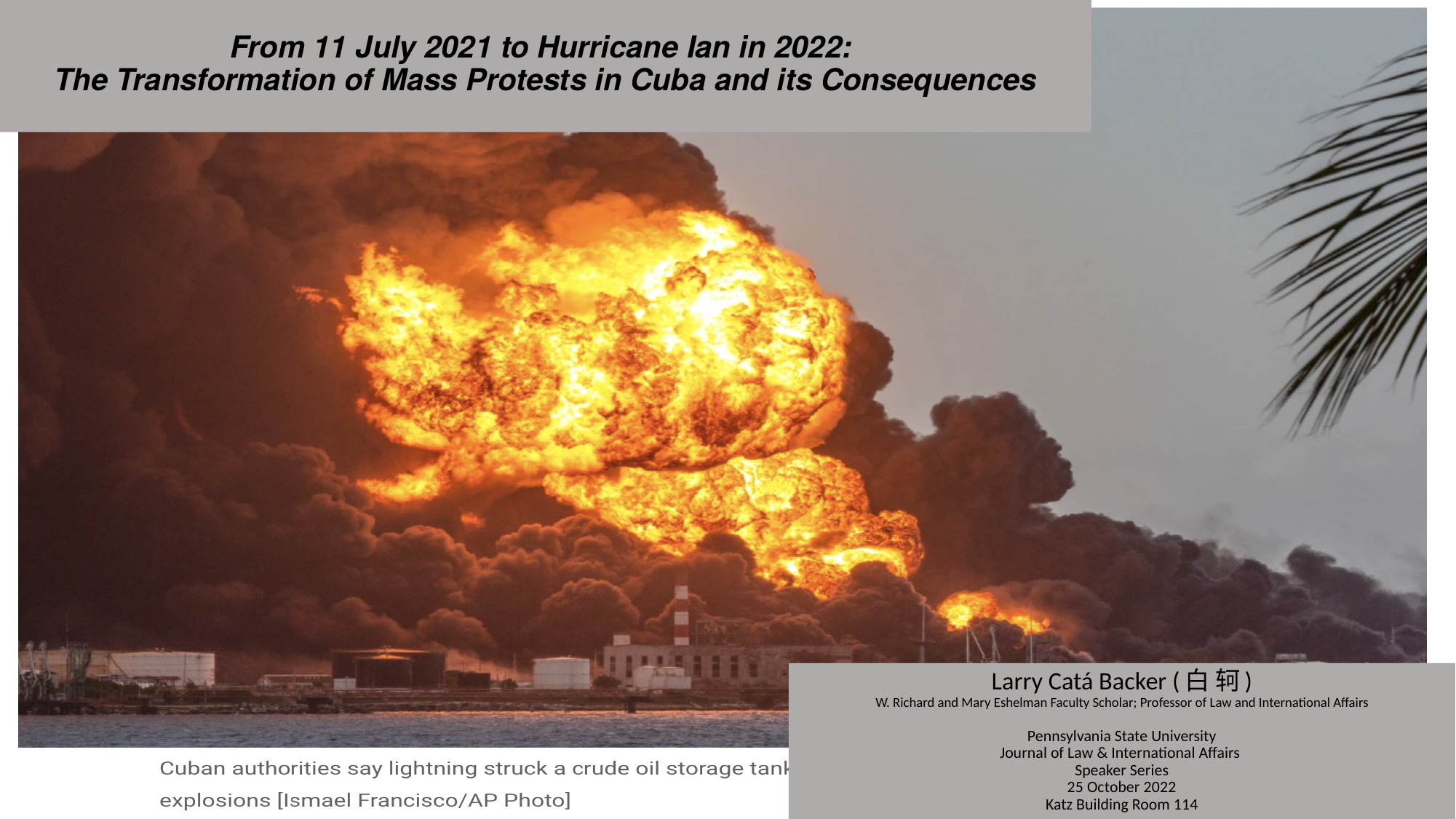

# From 11 July 2021 to Hurricane Ian in 2022: The Transformation of Mass Protests in Cuba and its Consequences
Larry Catá Backer (白 轲)
W. Richard and Mary Eshelman Faculty Scholar; Professor of Law and International Affairs

Pennsylvania State University
Journal of Law & International Affairs
Speaker Series
25 October 2022
Katz Building Room 114